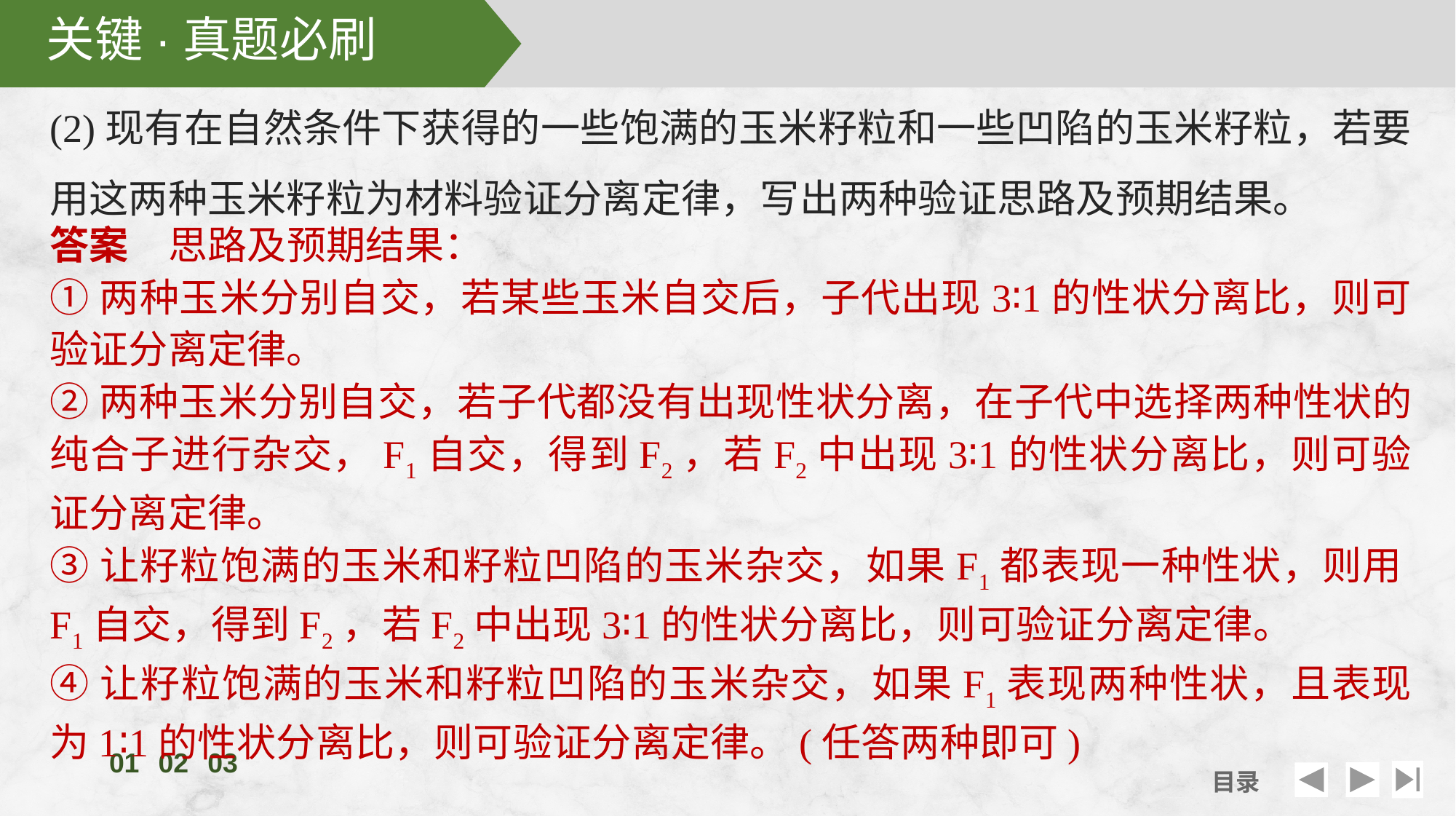

(2)现有在自然条件下获得的一些饱满的玉米籽粒和一些凹陷的玉米籽粒，若要用这两种玉米籽粒为材料验证分离定律，写出两种验证思路及预期结果。
答案　思路及预期结果：
①两种玉米分别自交，若某些玉米自交后，子代出现3∶1的性状分离比，则可验证分离定律。
②两种玉米分别自交，若子代都没有出现性状分离，在子代中选择两种性状的纯合子进行杂交，F1自交，得到F2，若F2中出现3∶1的性状分离比，则可验证分离定律。
③让籽粒饱满的玉米和籽粒凹陷的玉米杂交，如果F1都表现一种性状，则用F1自交，得到F2，若F2中出现3∶1的性状分离比，则可验证分离定律。
④让籽粒饱满的玉米和籽粒凹陷的玉米杂交，如果F1表现两种性状，且表现为1∶1的性状分离比，则可验证分离定律。(任答两种即可)